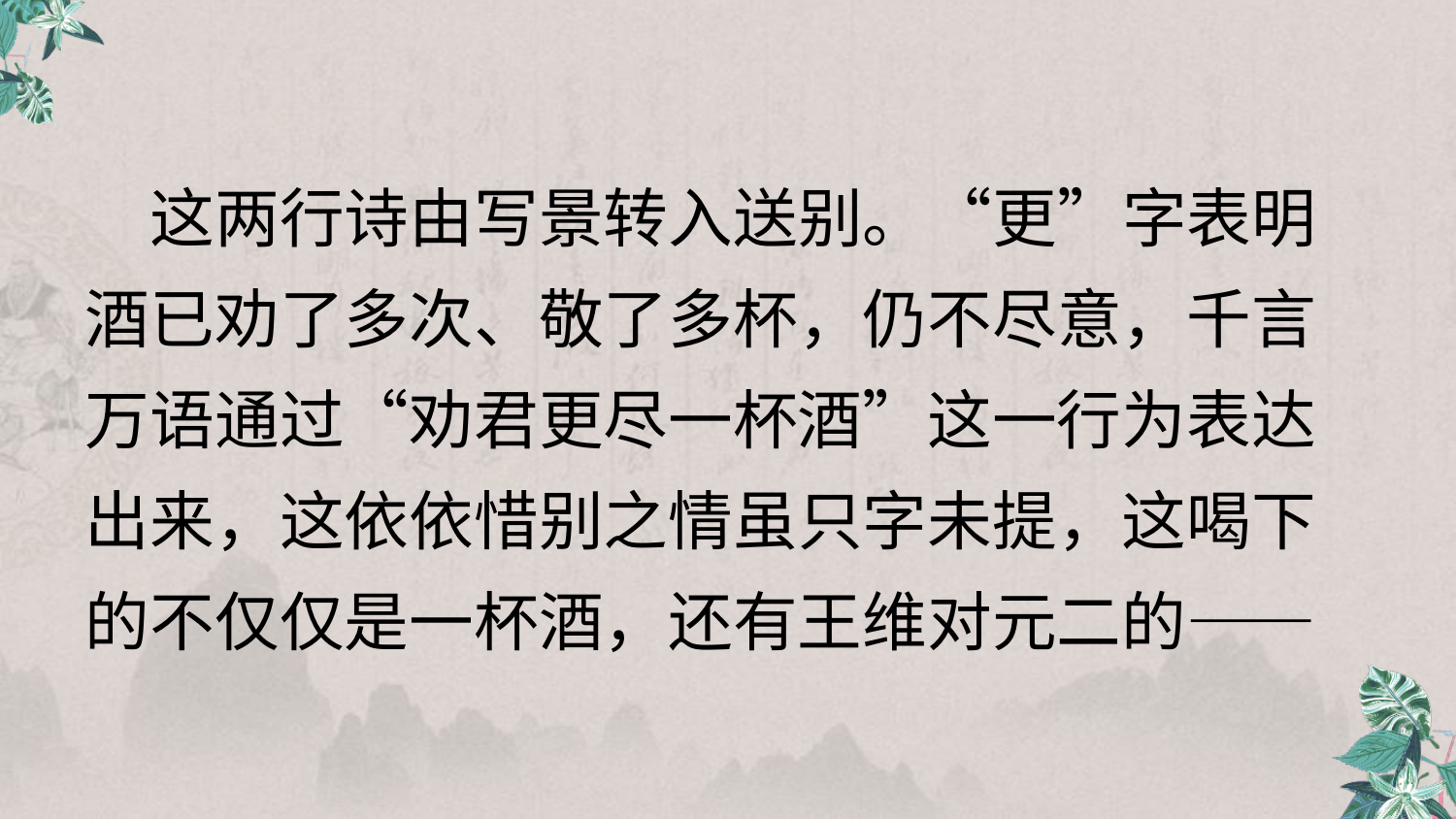

这两行诗由写景转入送别。“更”字表明酒已劝了多次、敬了多杯，仍不尽意，千言万语通过“劝君更尽一杯酒”这一行为表达出来，这依依惜别之情虽只字未提，这喝下的不仅仅是一杯酒，还有王维对元二的——